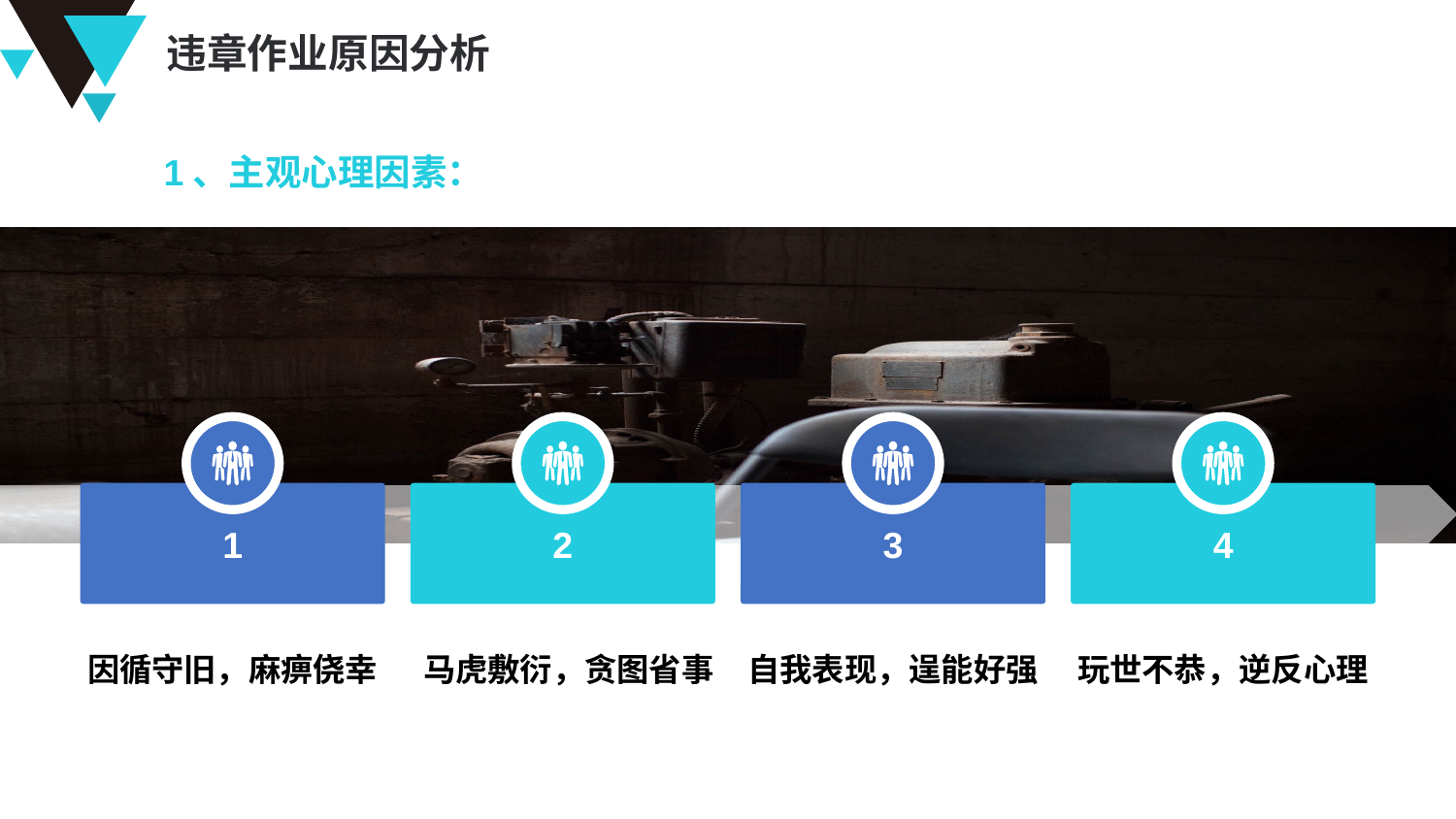

违章作业原因分析
1、主观心理因素：

1
2
3
4

因循守旧，麻痹侥幸
马虎敷衍，贪图省事
自我表现，逞能好强
玩世不恭，逆反心理